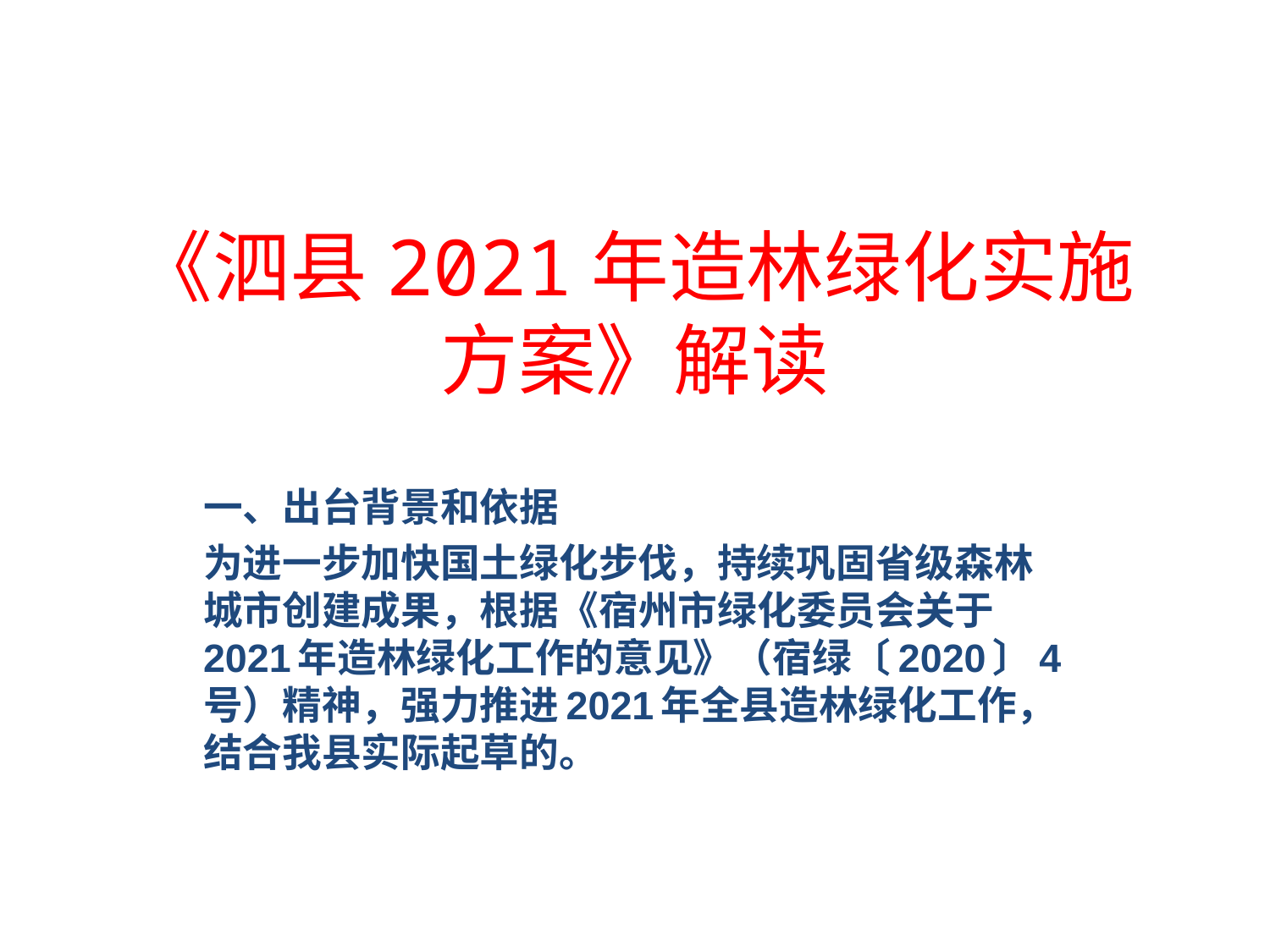

# 《泗县2021年造林绿化实施方案》解读
一、出台背景和依据
为进一步加快国土绿化步伐，持续巩固省级森林城市创建成果，根据《宿州市绿化委员会关于2021年造林绿化工作的意见》（宿绿〔2020〕4号）精神，强力推进2021年全县造林绿化工作，结合我县实际起草的。